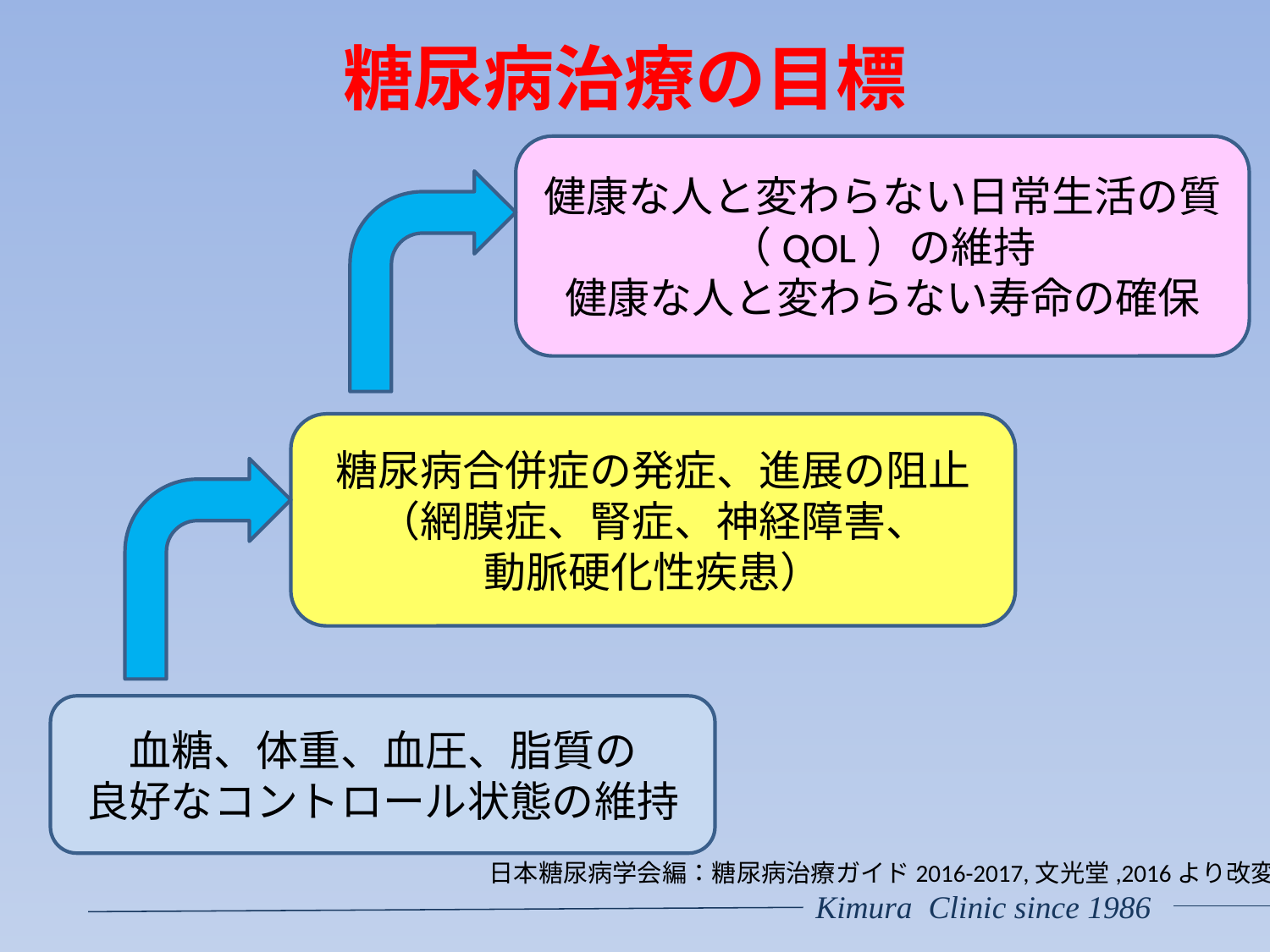

# 糖尿病治療の目標
健康な人と変わらない日常生活の質（QOL）の維持
健康な人と変わらない寿命の確保

糖尿病合併症の発症、進展の阻止
（網膜症、腎症、神経障害、
動脈硬化性疾患）

血糖、体重、血圧、脂質の
良好なコントロール状態の維持
日本糖尿病学会編：糖尿病治療ガイド2016-2017,文光堂,2016より改変
Kimura  Clinic since 1986